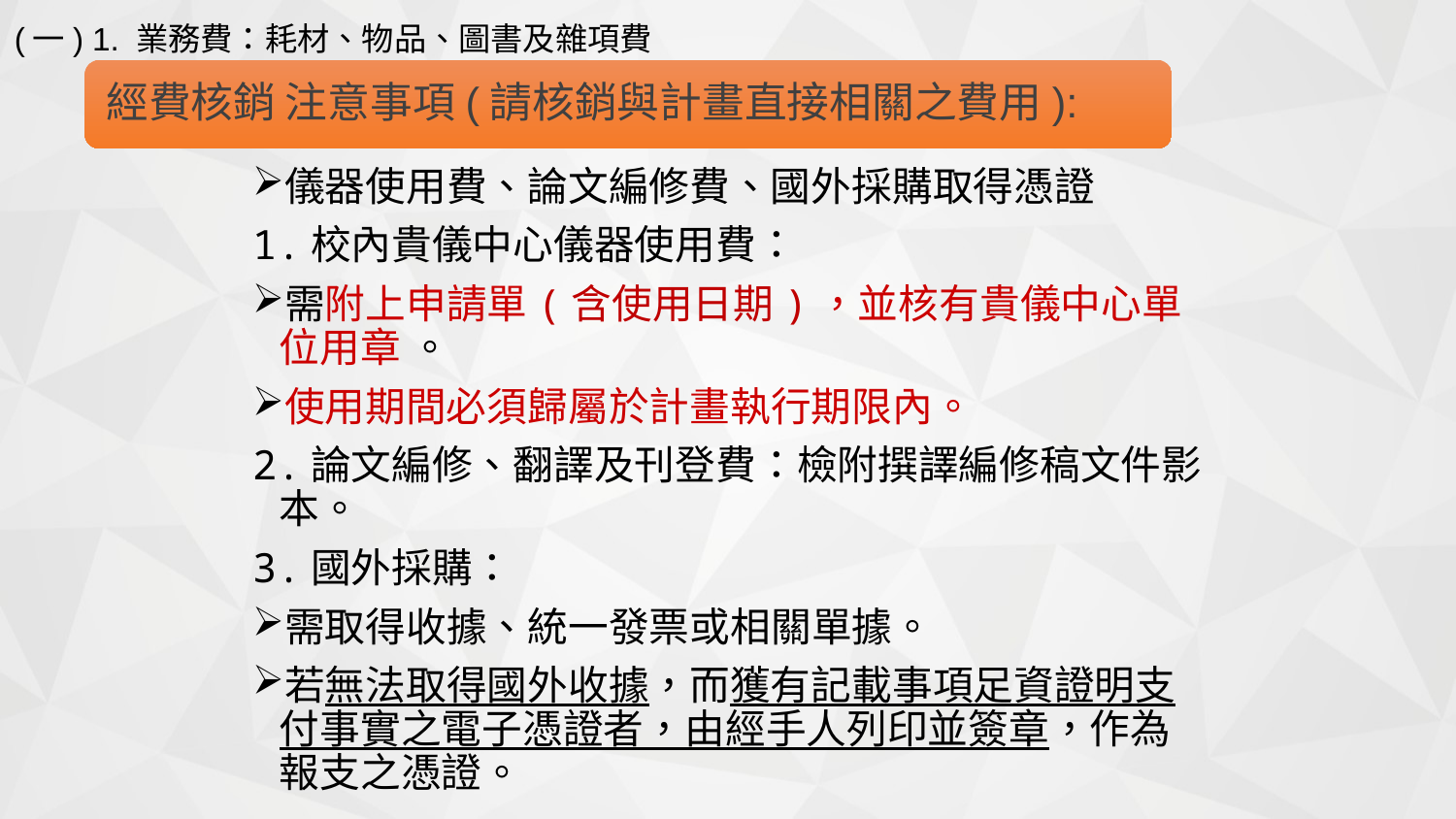

(一) 1. 業務費：耗材、物品、圖書及雜項費

經費核銷 注意事項(請核銷與計畫直接相關之費用):

儀器使用費、論文編修費、國外採購取得憑證
1.校內貴儀中心儀器使用費：
需附上申請單(含使用日期)，並核有貴儀中心單位用章 。
使用期間必須歸屬於計畫執行期限內。
2.論文編修、翻譯及刊登費：檢附撰譯編修稿文件影本。
3.國外採購：
需取得收據、統一發票或相關單據。
若無法取得國外收據，而獲有記載事項足資證明支付事實之電子憑證者，由經手人列印並簽章，作為報支之憑證。